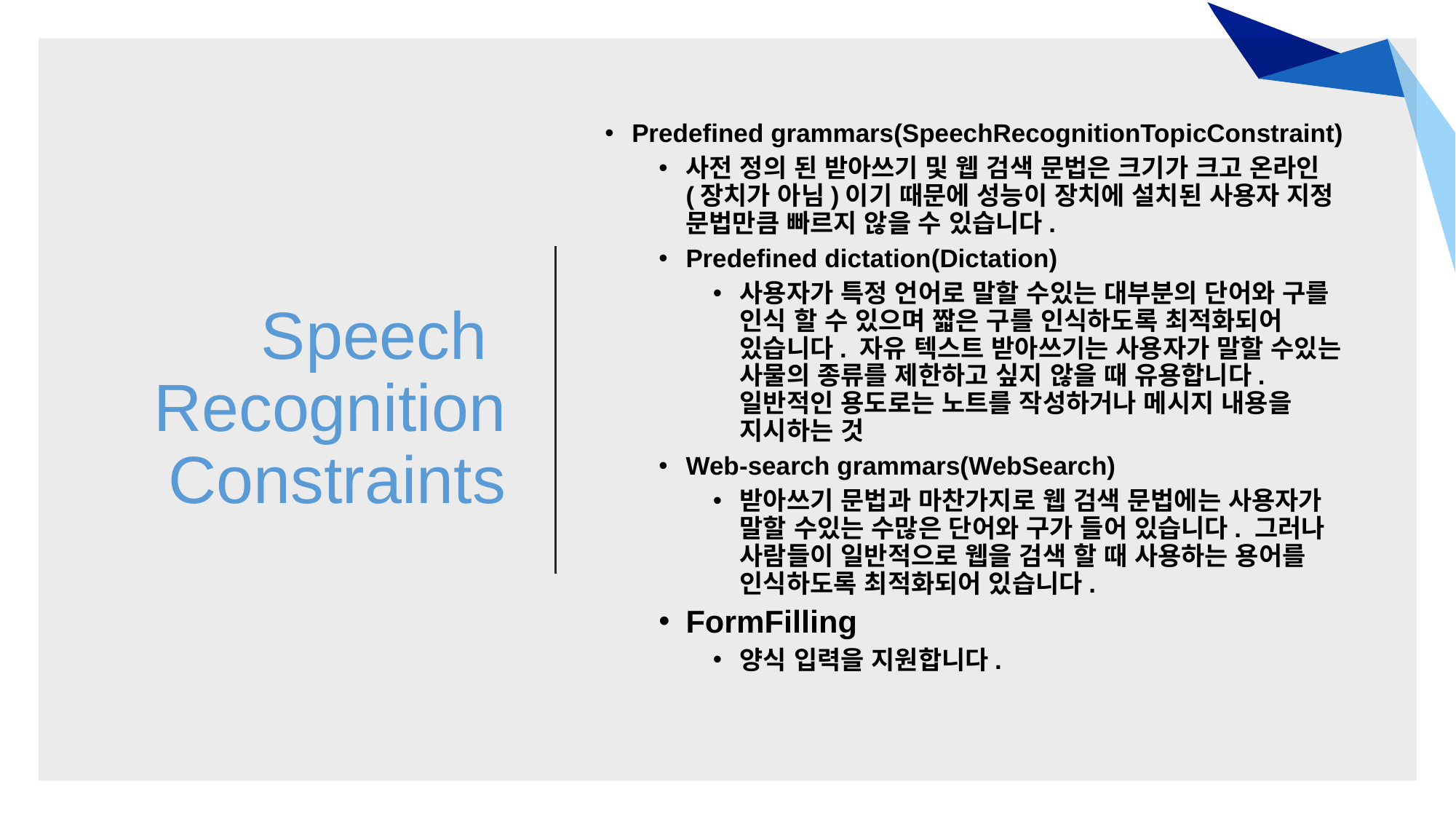

# Speech Recognition Constraints
Predefined grammars(SpeechRecognitionTopicConstraint)
사전 정의 된 받아쓰기 및 웹 검색 문법은 크기가 크고 온라인 (장치가 아님)이기 때문에 성능이 장치에 설치된 사용자 지정 문법만큼 빠르지 않을 수 있습니다.
Predefined dictation(Dictation)
사용자가 특정 언어로 말할 수있는 대부분의 단어와 구를 인식 할 수 있으며 짧은 구를 인식하도록 최적화되어 있습니다. 자유 텍스트 받아쓰기는 사용자가 말할 수있는 사물의 종류를 제한하고 싶지 않을 때 유용합니다. 일반적인 용도로는 노트를 작성하거나 메시지 내용을 지시하는 것
Web-search grammars(WebSearch)
받아쓰기 문법과 마찬가지로 웹 검색 문법에는 사용자가 말할 수있는 수많은 단어와 구가 들어 있습니다. 그러나 사람들이 일반적으로 웹을 검색 할 때 사용하는 용어를 인식하도록 최적화되어 있습니다.
FormFilling
양식 입력을 지원합니다.